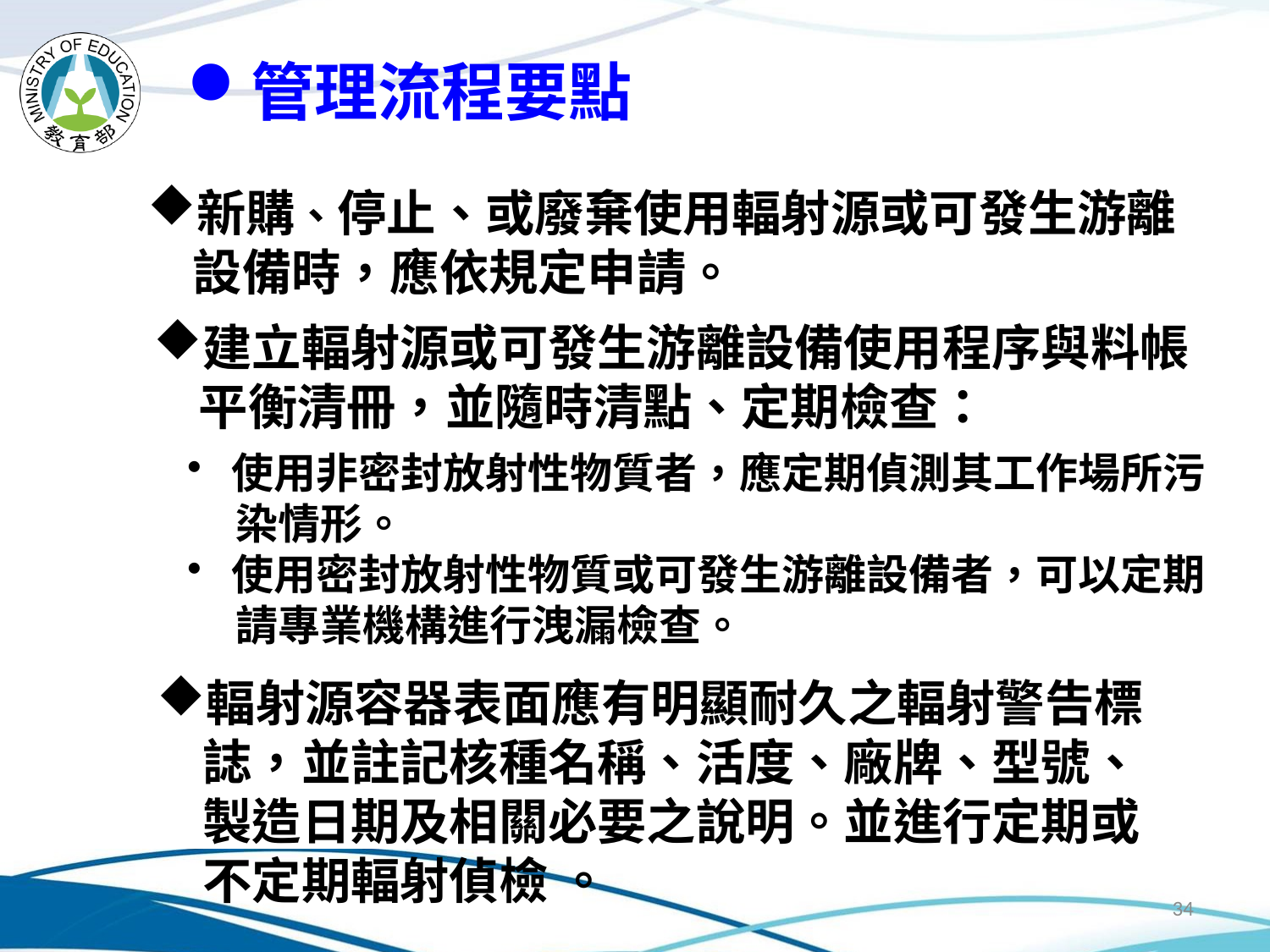

管理流程要點
新購、停止、或廢棄使用輻射源或可發生游離
   設備時，應依規定申請。
建立輻射源或可發生游離設備使用程序與料帳
   平衡清冊，並隨時清點、定期檢查：
  使用非密封放射性物質者，應定期偵測其工作場所污
    染情形。
  使用密封放射性物質或可發生游離設備者，可以定期
    請專業機構進行洩漏檢查。
輻射源容器表面應有明顯耐久之輻射警告標
   誌，並註記核種名稱、活度、廠牌、型號、
   製造日期及相關必要之說明。並進行定期或
   不定期輻射偵檢 。
34